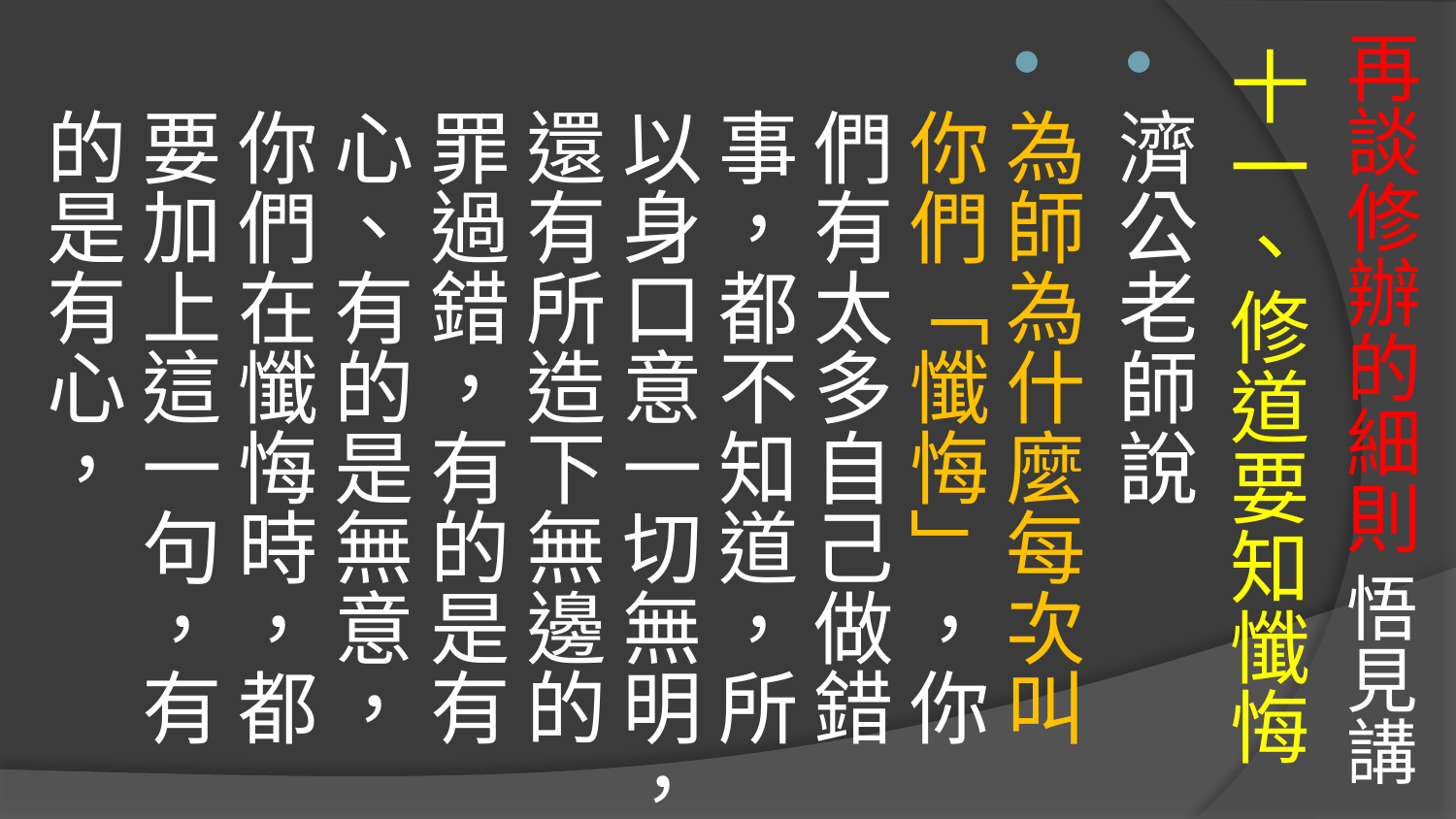

# 再談修辦的細則 悟見講
十一、修道要知懺悔
濟公老師說
為師為什麼每次叫你們「懺悔」，你們有太多自己做錯事，都不知道，所以身口意一切無明，還有所造下無邊的罪過錯，有的是有心、有的是無意，你們在懺悔時，都要加上這一句，有的是有心，